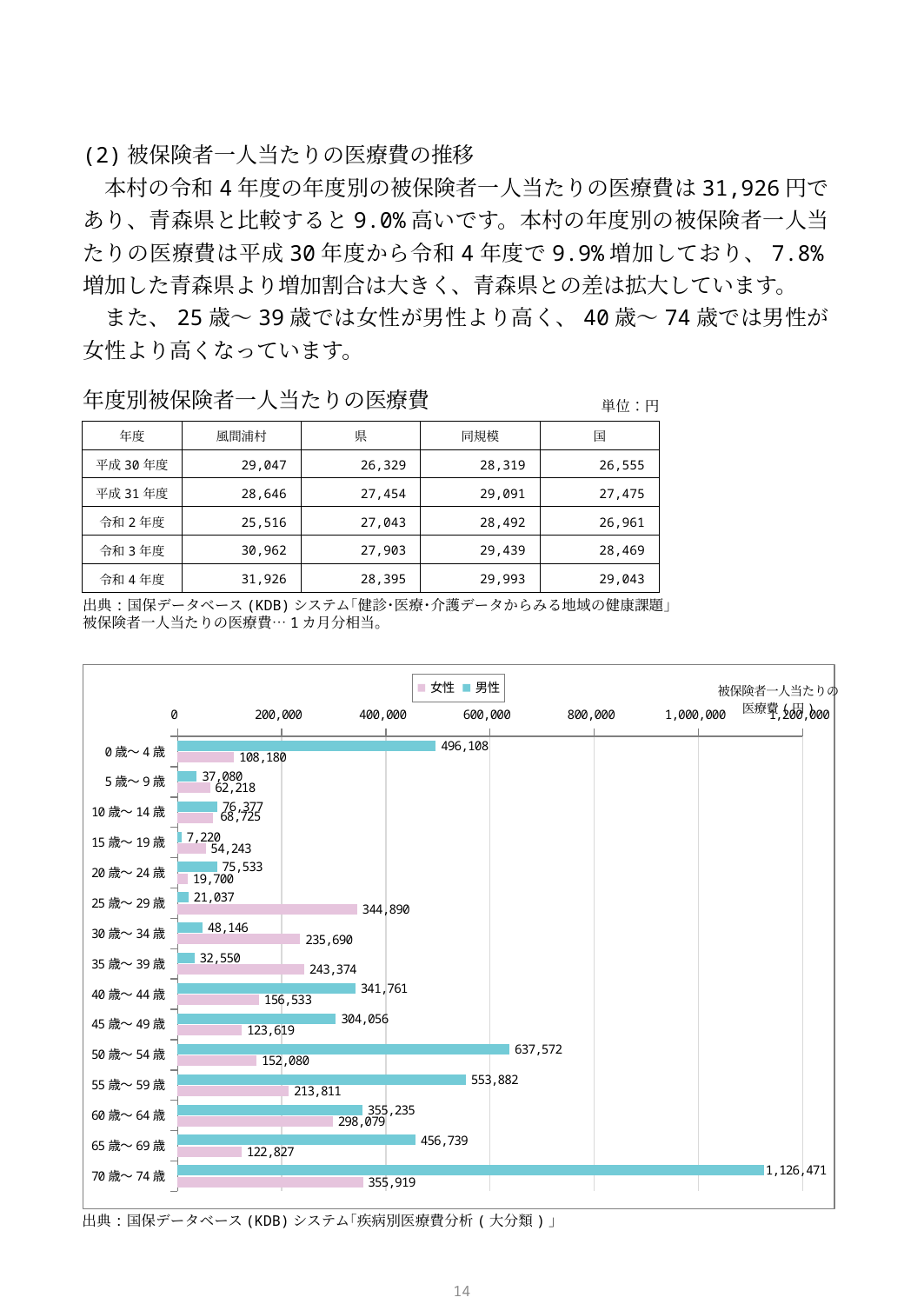

(2)被保険者一人当たりの医療費の推移
　本村の令和4年度の年度別の被保険者一人当たりの医療費は31,926円であり、青森県と比較すると9.0%高いです。本村の年度別の被保険者一人当たりの医療費は平成30年度から令和4年度で9.9%増加しており、7.8%増加した青森県より増加割合は大きく、青森県との差は拡大しています。
　また、25歳～39歳では女性が男性より高く、40歳～74歳では男性が女性より高くなっています。
年度別被保険者一人当たりの医療費
単位：円
| 年度 | 風間浦村 | 県 | 同規模 | 国 |
| --- | --- | --- | --- | --- |
| 平成30年度 | 29,047 | 26,329 | 28,319 | 26,555 |
| 平成31年度 | 28,646 | 27,454 | 29,091 | 27,475 |
| 令和2年度 | 25,516 | 27,043 | 28,492 | 26,961 |
| 令和3年度 | 30,962 | 27,903 | 29,439 | 28,469 |
| 令和4年度 | 31,926 | 28,395 | 29,993 | 29,043 |
出典:国保データベース(KDB)システム｢健診･医療･介護データからみる地域の健康課題｣
被保険者一人当たりの医療費…1カ月分相当。

### Chart

| Category |  |  |
|---|---|---|
| 0歳～4歳 | 496107.5 | 108180.0 |
| 5歳～9歳 | 37080.0 | 62218.0 |
| 10歳～14歳 | 76376.66666666667 | 68725.0 |
| 15歳～19歳 | 7220.0 | 54242.5 |
| 20歳～24歳 | 75533.33333333333 | 19700.0 |
| 25歳～29歳 | 21037.14285714286 | 344890.0 |
| 30歳～34歳 | 48145.71428571428 | 235690.0 |
| 35歳～39歳 | 32550.0 | 243374.2857142857 |
| 40歳～44歳 | 341761.0 | 156533.33333333334 |
| 45歳～49歳 | 304056.4285714286 | 123618.57142857143 |
| 50歳～54歳 | 637572.1052631579 | 152079.5652173913 |
| 55歳～59歳 | 553881.6666666666 | 213811.42857142858 |
| 60歳～64歳 | 355234.8387096774 | 298079.3548387097 |
| 65歳～69歳 | 456738.679245283 | 122827.25806451614 |
| 70歳～74歳 | 1126471.25 | 355918.6666666667 |
出典:国保データベース(KDB)システム｢疾病別医療費分析(大分類)｣
14